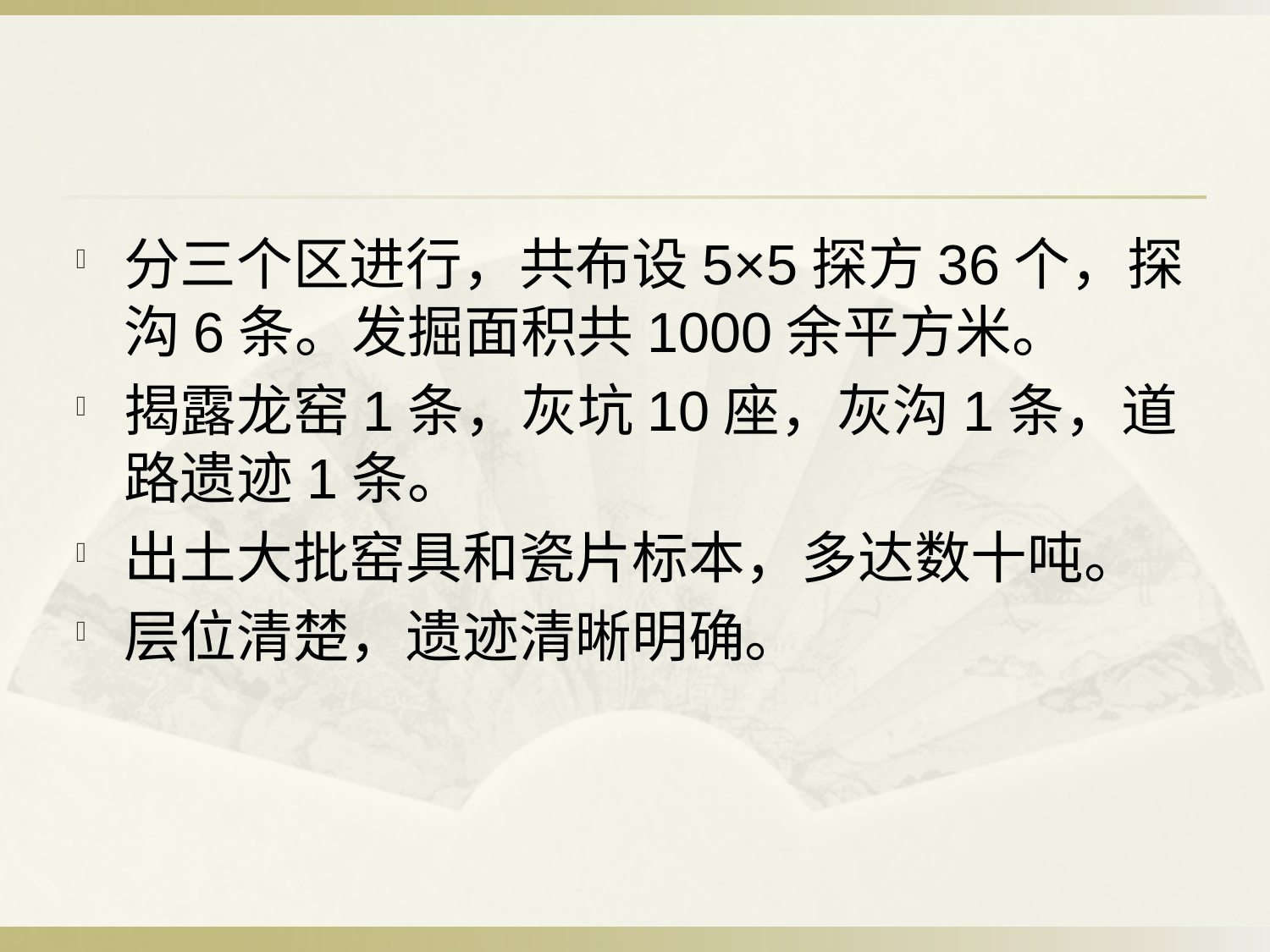

#
分三个区进行，共布设5×5探方36个，探沟6条。发掘面积共1000余平方米。
揭露龙窑1条，灰坑10座，灰沟1条，道路遗迹1条。
出土大批窑具和瓷片标本，多达数十吨。
层位清楚，遗迹清晰明确。